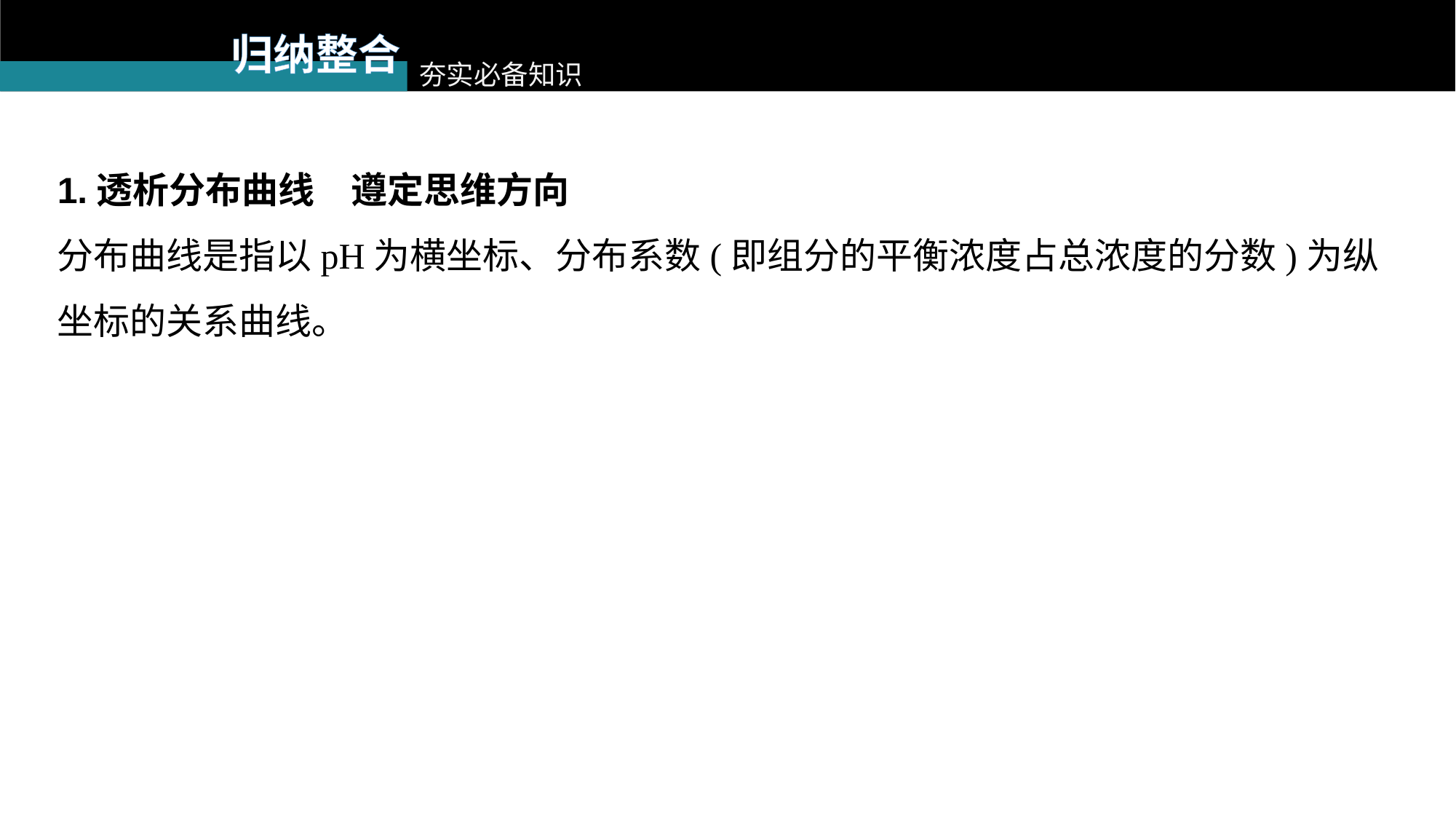

归纳整合
夯实必备知识

1.透析分布曲线　遵定思维方向
分布曲线是指以pH为横坐标、分布系数(即组分的平衡浓度占总浓度的分数)为纵坐标的关系曲线。